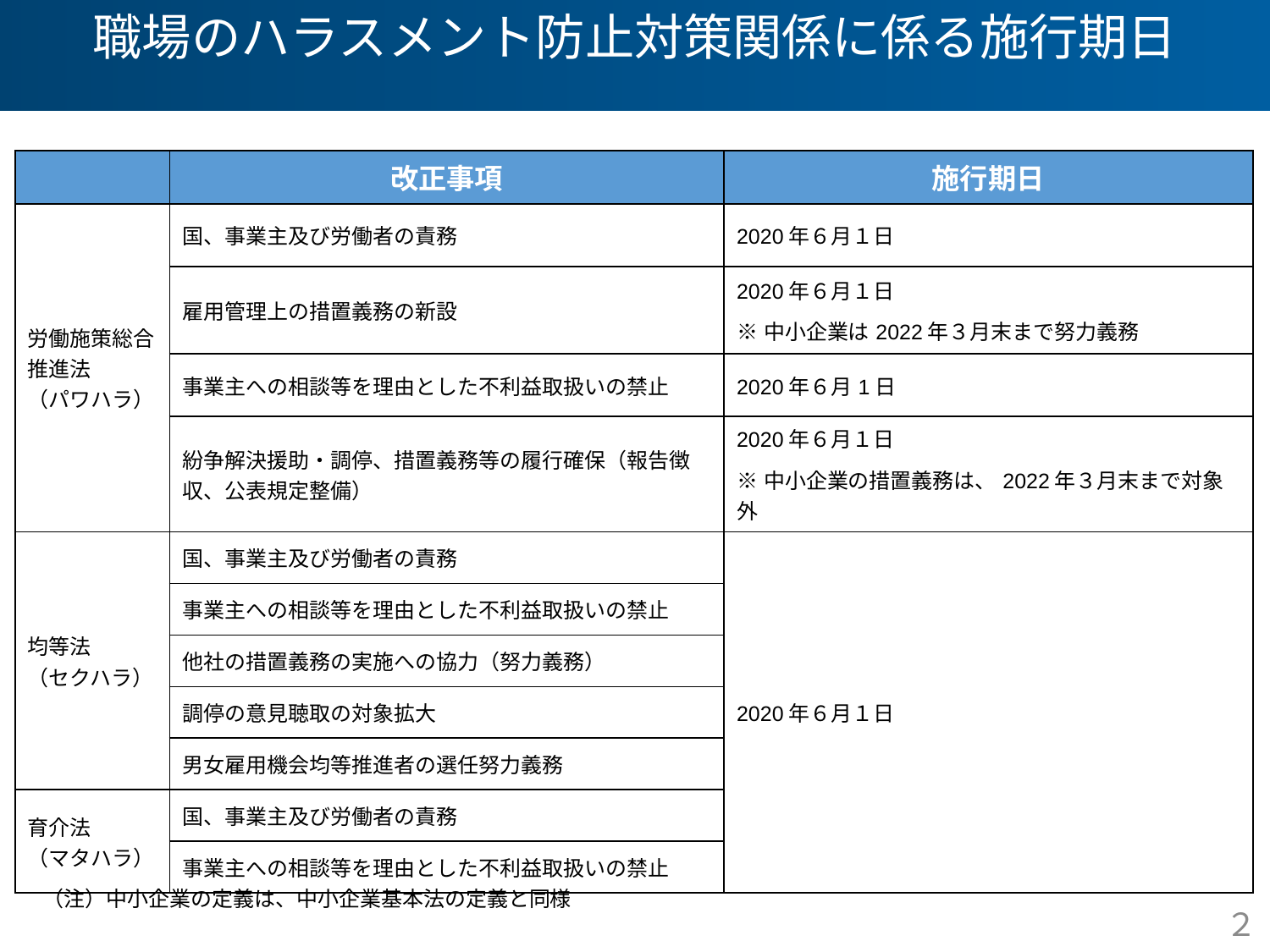

職場のハラスメント防止対策関係に係る施行期日
|  | 改正事項 | 施行期日 |
| --- | --- | --- |
| 労働施策総合推進法 （パワハラ） | 国、事業主及び労働者の責務 | 2020年６月１日 |
|  | 雇用管理上の措置義務の新設 | 2020年６月１日 ※中小企業は2022年３月末まで努力義務 |
|  | 事業主への相談等を理由とした不利益取扱いの禁止 | 2020年６月1日 |
|  | 紛争解決援助・調停、措置義務等の履行確保（報告徴収、公表規定整備） | 2020年６月１日 ※中小企業の措置義務は、2022年３月末まで対象外 |
| 均等法 （セクハラ） | 国、事業主及び労働者の責務 | 2020年６月１日 |
|  | 事業主への相談等を理由とした不利益取扱いの禁止 |  |
|  | 他社の措置義務の実施への協力（努力義務） |  |
|  | 調停の意見聴取の対象拡大 |  |
|  | 男女雇用機会均等推進者の選任努力義務 |  |
| 育介法 （マタハラ） | 国、事業主及び労働者の責務 |  |
|  | 事業主への相談等を理由とした不利益取扱いの禁止 |  |
（注）中小企業の定義は、中小企業基本法の定義と同様
２